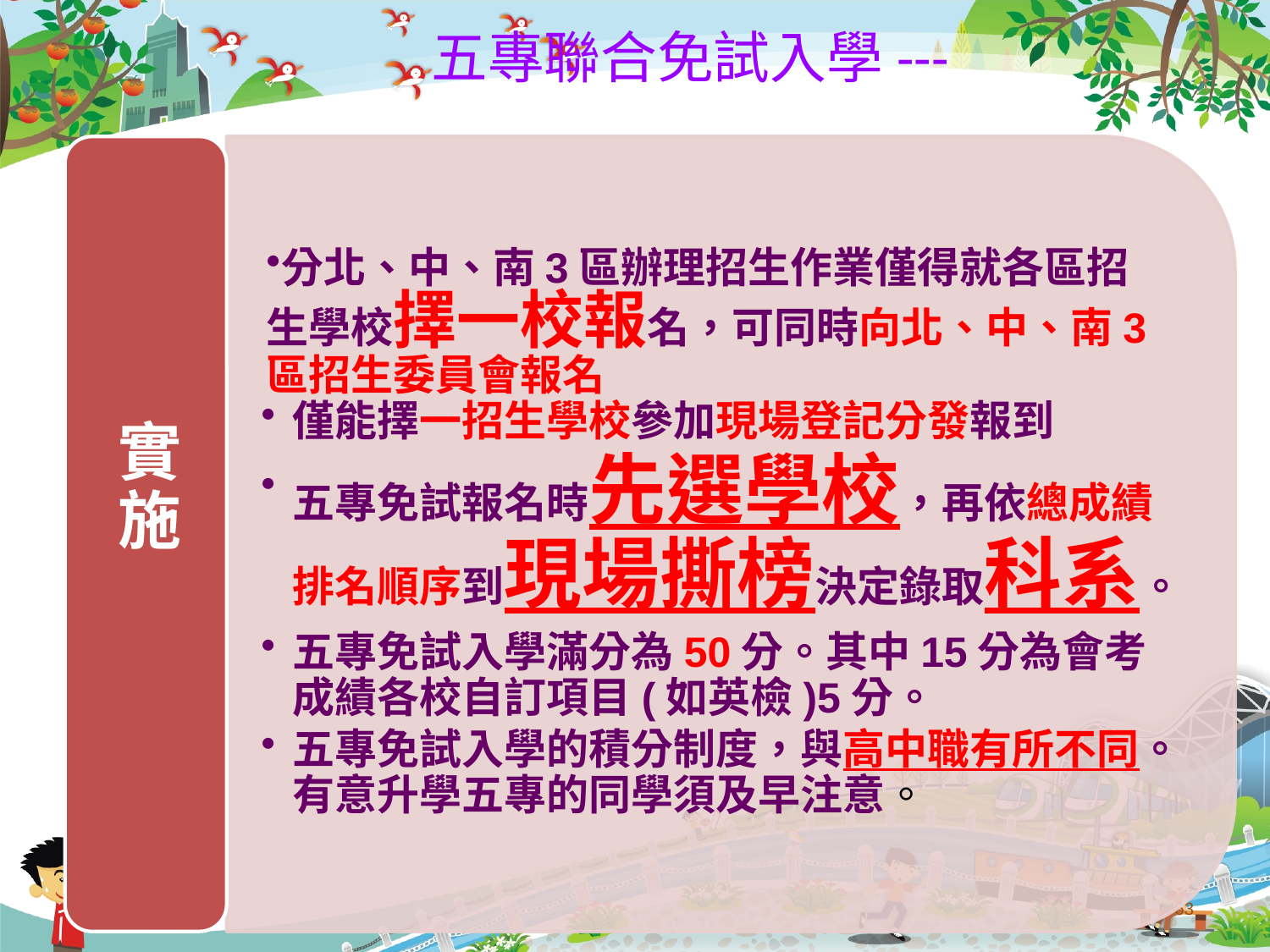

# 五專聯合免試入學---
分北、中、南3區辦理招生作業僅得就各區招生學校擇一校報名，可同時向北、中、南3區招生委員會報名
僅能擇一招生學校參加現場登記分發報到
五專免試報名時先選學校，再依總成績排名順序到現場撕榜決定錄取科系。
五專免試入學滿分為50分。其中15分為會考成績各校自訂項目(如英檢)5分。
五專免試入學的積分制度，與高中職有所不同。有意升學五專的同學須及早注意。
實施

63